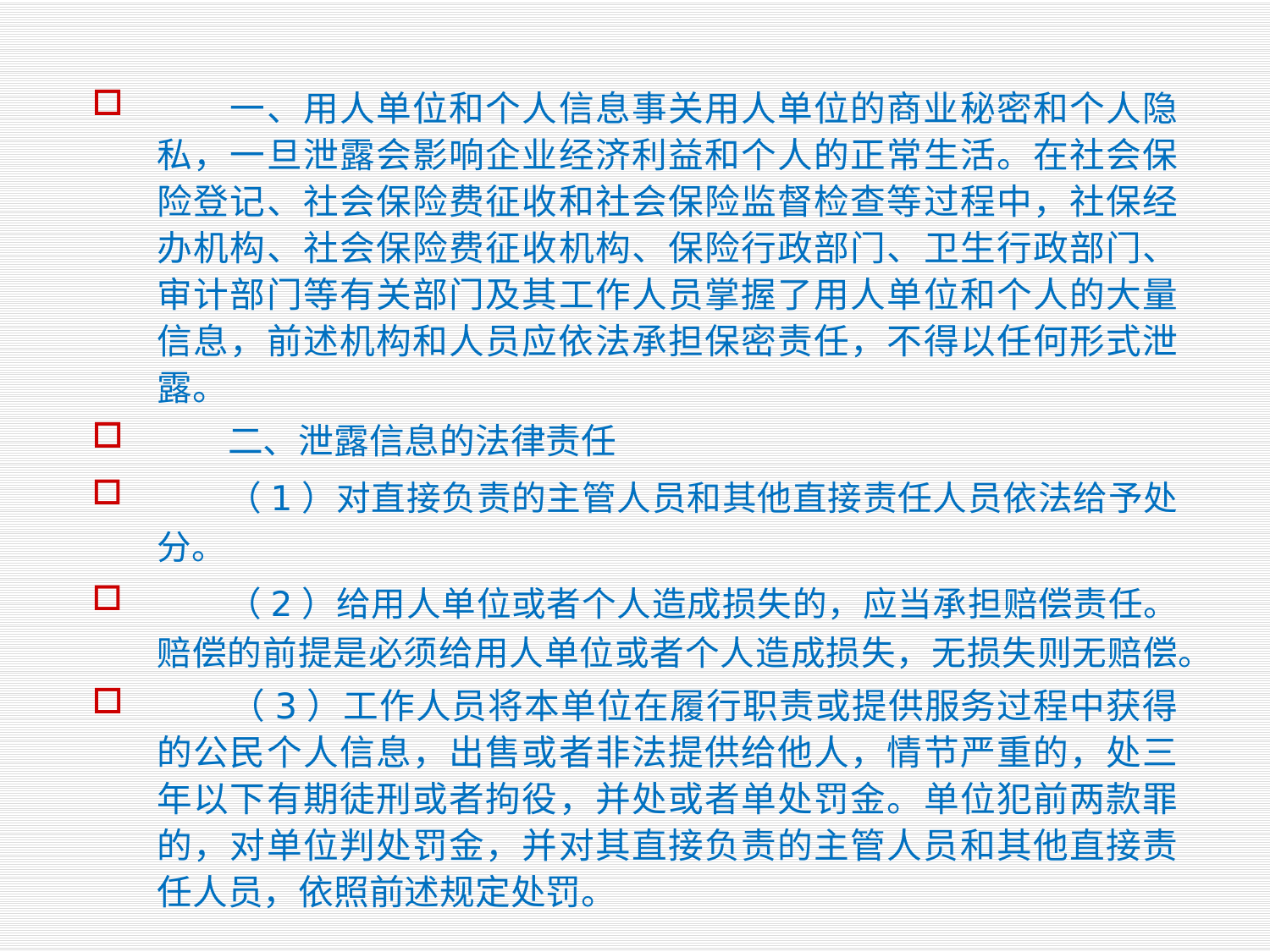

一、用人单位和个人信息事关用人单位的商业秘密和个人隐私，一旦泄露会影响企业经济利益和个人的正常生活。在社会保险登记、社会保险费征收和社会保险监督检查等过程中，社保经办机构、社会保险费征收机构、保险行政部门、卫生行政部门、审计部门等有关部门及其工作人员掌握了用人单位和个人的大量信息，前述机构和人员应依法承担保密责任，不得以任何形式泄露。
　　二、泄露信息的法律责任
　　（1）对直接负责的主管人员和其他直接责任人员依法给予处分。
　　（2）给用人单位或者个人造成损失的，应当承担赔偿责任。赔偿的前提是必须给用人单位或者个人造成损失，无损失则无赔偿。
　　（3）工作人员将本单位在履行职责或提供服务过程中获得的公民个人信息，出售或者非法提供给他人，情节严重的，处三年以下有期徒刑或者拘役，并处或者单处罚金。单位犯前两款罪的，对单位判处罚金，并对其直接负责的主管人员和其他直接责任人员，依照前述规定处罚。